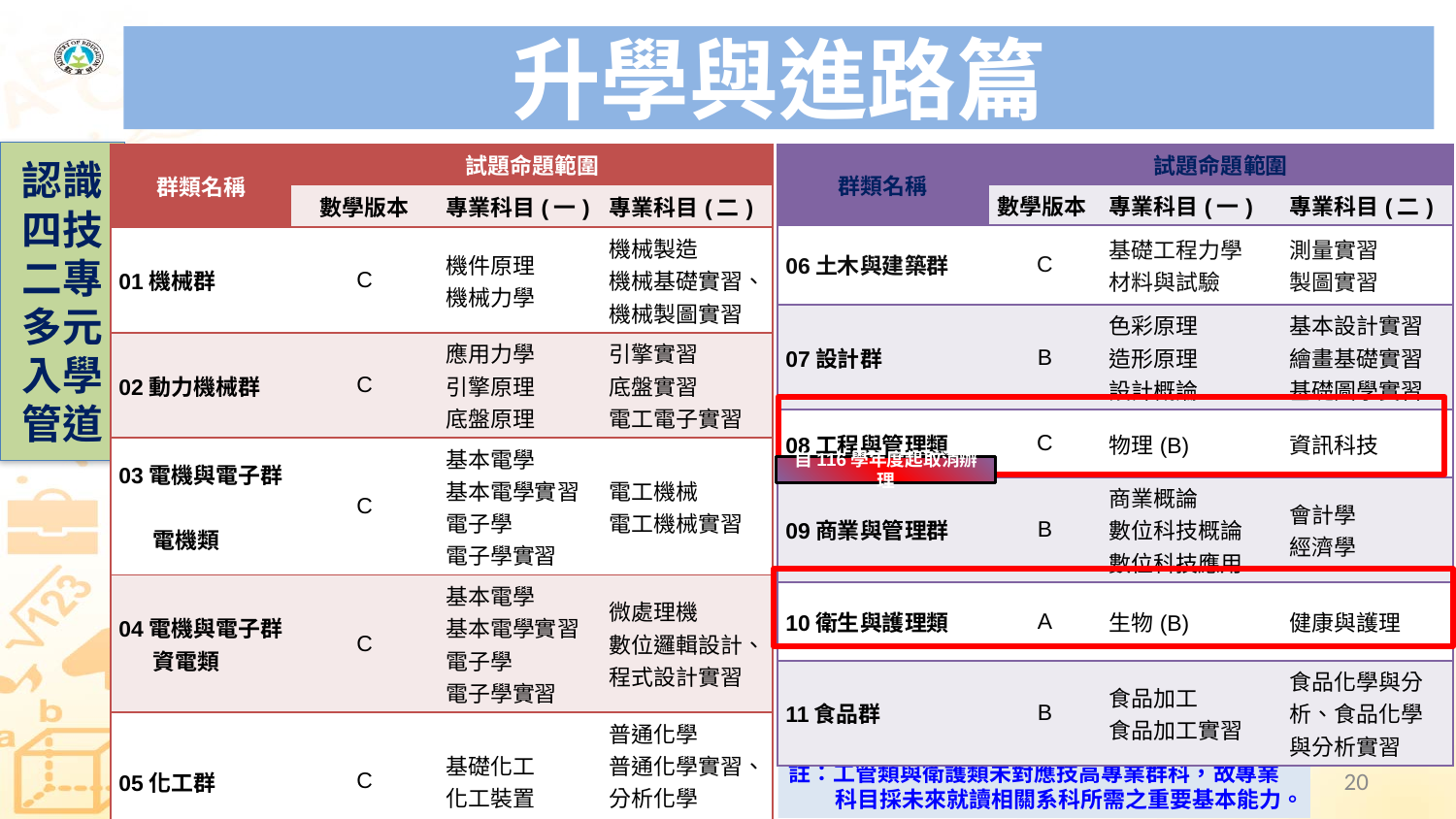

# 升學與進路篇
認識四技二專多元入學管道
| 群類名稱 | 試題命題範圍 |  |  |
| --- | --- | --- | --- |
|  | 數學版本 | 專業科目(一) | 專業科目(二) |
| 01機械群 | C | 機件原理 機械力學 | 機械製造 機械基礎實習、機械製圖實習 |
| 02動力機械群 | C | 應用力學 引擎原理 底盤原理 | 引擎實習 底盤實習 電工電子實習 |
| 03電機與電子群 電機類 | C | 基本電學 基本電學實習 電子學 電子學實習 | 電工機械 電工機械實習 |
| 04電機與電子群 資電類 | C | 基本電學 基本電學實習 電子學 電子學實習 | 微處理機 數位邏輯設計、程式設計實習 |
| 05化工群 | C | 基礎化工 化工裝置 | 普通化學 普通化學實習、分析化學 分析化學實習 |
| 群類名稱 | 試題命題範圍 |  |  |
| --- | --- | --- | --- |
|  | 數學版本 | 專業科目(一) | 專業科目(二) |
| 06土木與建築群 | C | 基礎工程力學 材料與試驗 | 測量實習 製圖實習 |
| 07設計群 | B | 色彩原理 造形原理 設計概論 | 基本設計實習 繪畫基礎實習 基礎圖學實習 |
| 08工程與管理類 | C | 物理(B) | 資訊科技 |
| 09商業與管理群 | B | 商業概論 數位科技概論 數位科技應用 | 會計學 經濟學 |
| 10衛生與護理類 | A | 生物(B) | 健康與護理 |
| 11食品群 | B | 食品加工 食品加工實習 | 食品化學與分析、食品化學與分析實習 |

自116學年度起取消辦理

註：工管類與衛護類未對應技高專業群科，故專業
        科目採未來就讀相關系科所需之重要基本能力。
20